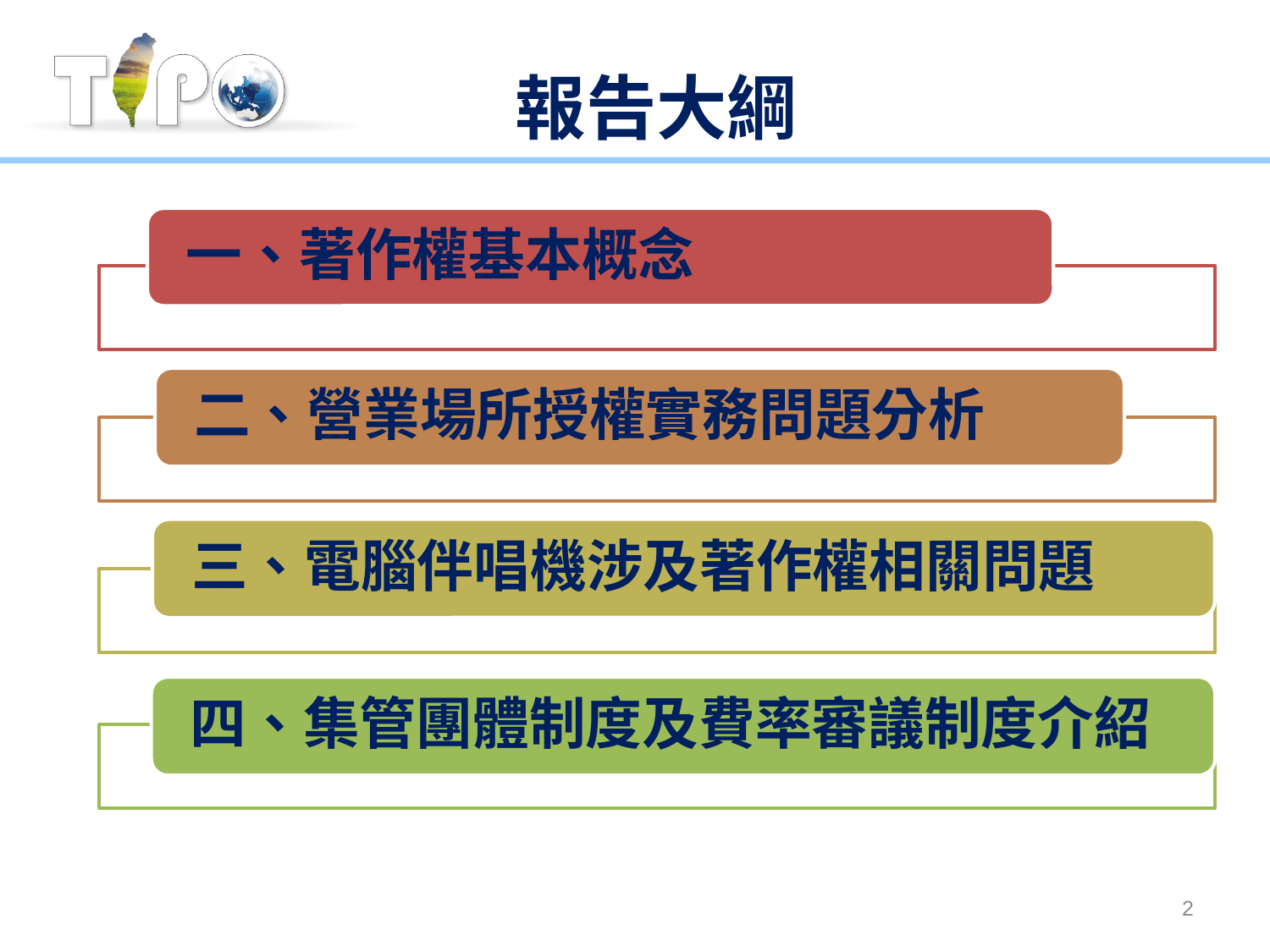

# 報告大綱
一、著作權基本概念
二、營業場所授權實務問題分析
三、電腦伴唱機涉及著作權相關問題
四、集管團體制度及費率審議制度介紹
2